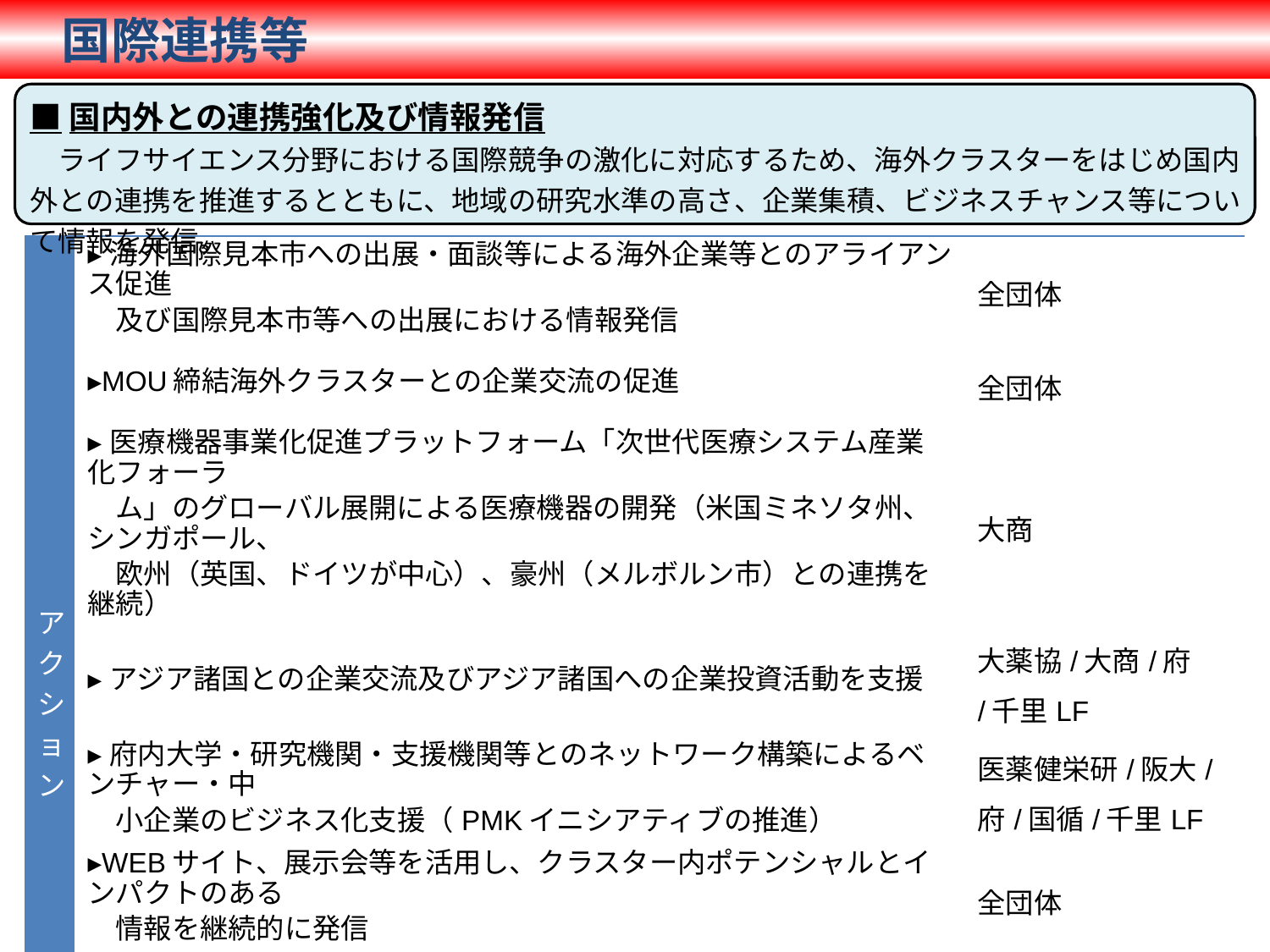

国際連携等
■国内外との連携強化及び情報発信
　ライフサイエンス分野における国際競争の激化に対応するため、海外クラスターをはじめ国内外との連携を推進するとともに、地域の研究水準の高さ、企業集積、ビジネスチャンス等について情報を発信。
| アクション | ▸海外国際見本市への出展・面談等による海外企業等とのアライアンス促進 　及び国際見本市等への出展における情報発信 | 全団体 |
| --- | --- | --- |
|  | ▸MOU締結海外クラスターとの企業交流の促進 | 全団体 |
|  | ▸医療機器事業化促進プラットフォーム「次世代医療システム産業化フォーラ 　ム」のグローバル展開による医療機器の開発（米国ミネソタ州、シンガポール、 　欧州（英国、ドイツが中心）、豪州（メルボルン市）との連携を継続） | 大商 |
|  | ▸アジア諸国との企業交流及びアジア諸国への企業投資活動を支援 | 大薬協/大商/府 /千里LF |
|  | ▸府内大学・研究機関・支援機関等とのネットワーク構築によるベンチャー・中 　小企業のビジネス化支援（PMKイニシアティブの推進） | 医薬健栄研/阪大/ 府/国循/千里LF |
|  | ▸WEBサイト、展示会等を活用し、クラスター内ポテンシャルとインパクトのある 　情報を継続的に発信 | 全団体 |
|  | ▸WEBサイト「大阪バイオヘッドクオーター」の充実と「大阪バイオヘッドクオー 　ター（英語版）」の作成 | 府 |